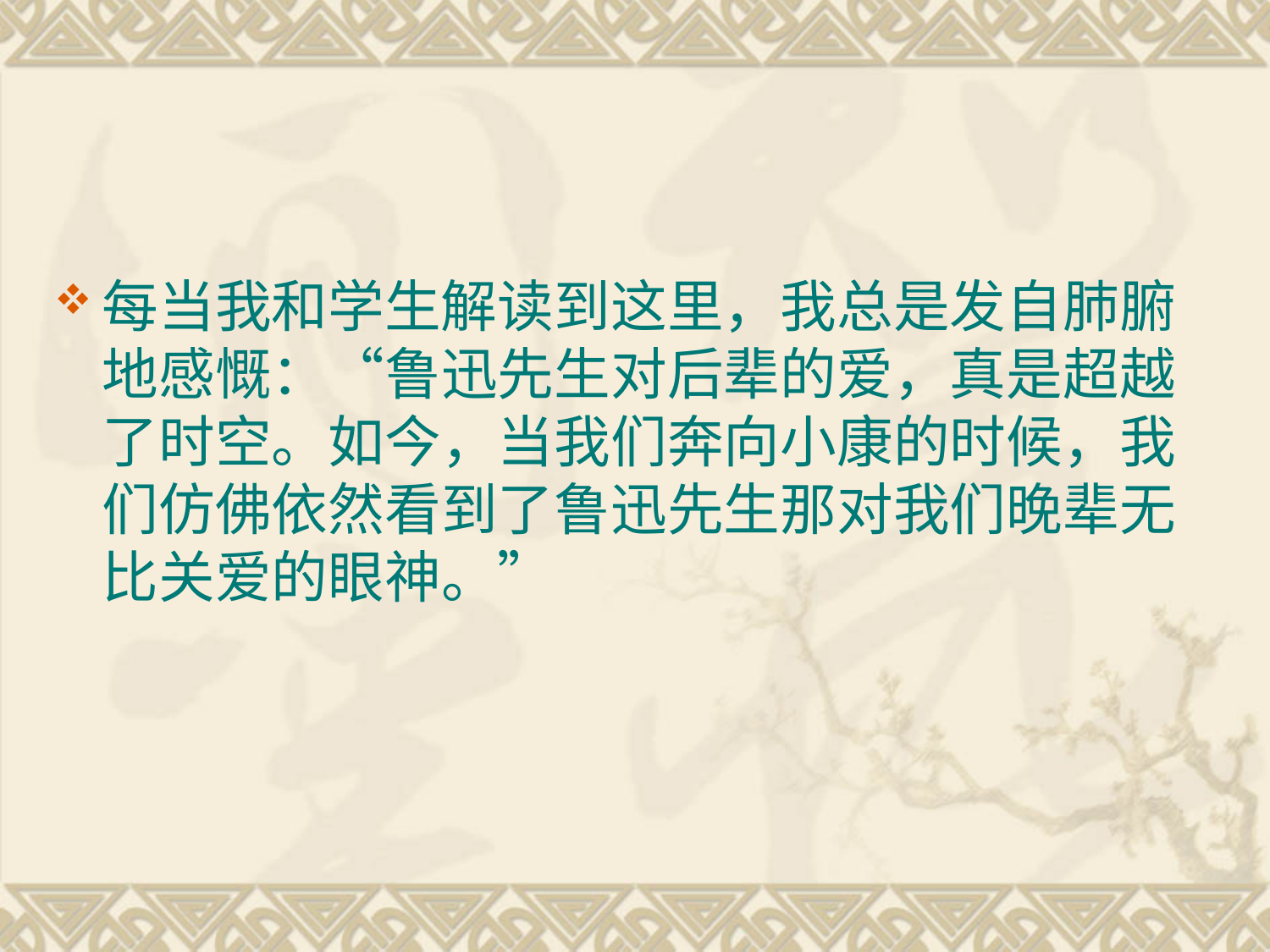

#
每当我和学生解读到这里，我总是发自肺腑地感慨：“鲁迅先生对后辈的爱，真是超越了时空。如今，当我们奔向小康的时候，我们仿佛依然看到了鲁迅先生那对我们晚辈无比关爱的眼神。”